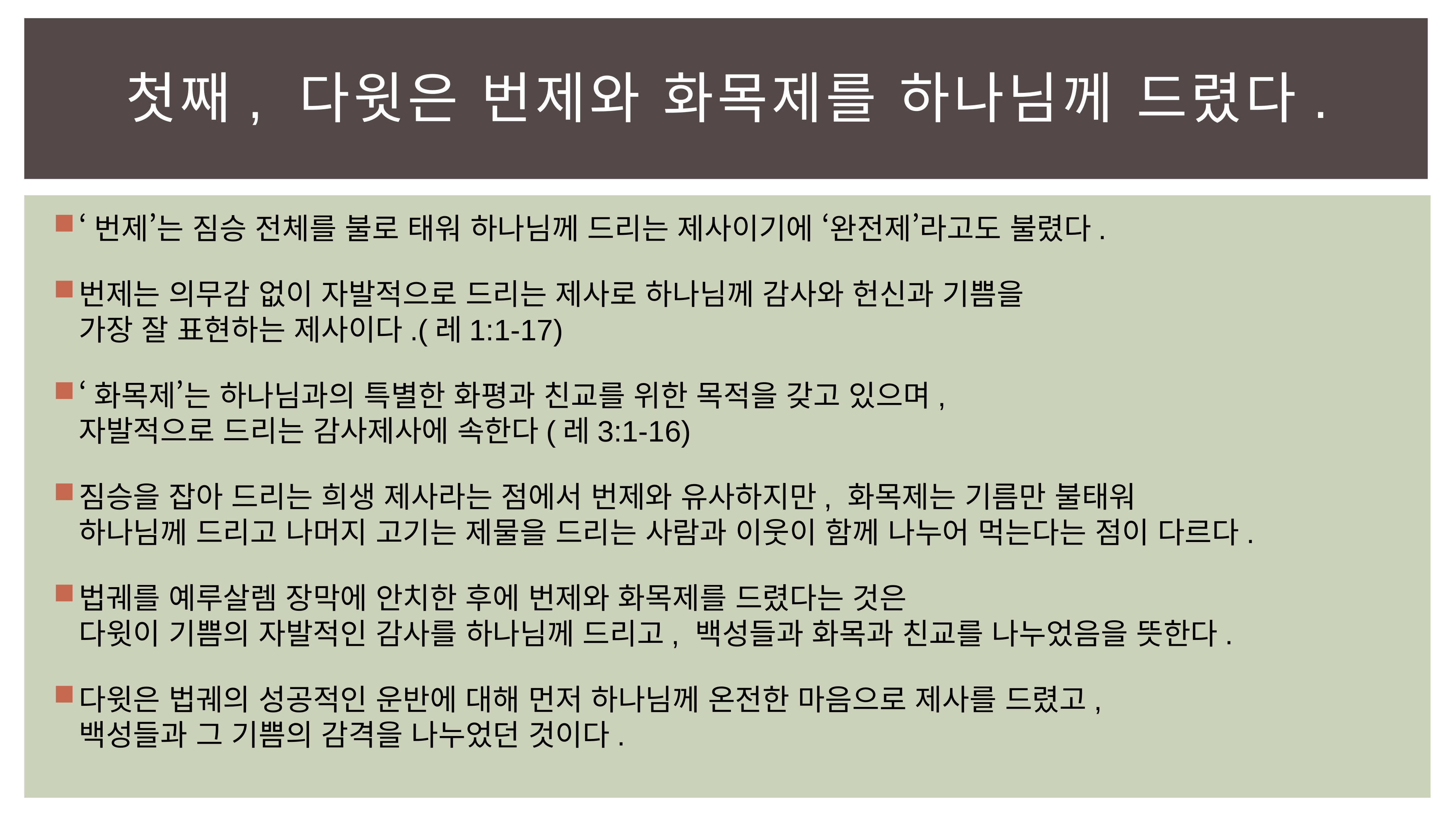

# 첫째, 다윗은 번제와 화목제를 하나님께 드렸다.

‘번제’는 짐승 전체를 불로 태워 하나님께 드리는 제사이기에 ‘완전제’라고도 불렸다.
번제는 의무감 없이 자발적으로 드리는 제사로 하나님께 감사와 헌신과 기쁨을
가장 잘 표현하는 제사이다.(레1:1-17)
‘화목제’는 하나님과의 특별한 화평과 친교를 위한 목적을 갖고 있으며,
자발적으로 드리는 감사제사에 속한다(레3:1-16)
짐승을 잡아 드리는 희생 제사라는 점에서 번제와 유사하지만, 화목제는 기름만 불태워
하나님께 드리고 나머지 고기는 제물을 드리는 사람과 이웃이 함께 나누어 먹는다는 점이 다르다.
법궤를 예루살렘 장막에 안치한 후에 번제와 화목제를 드렸다는 것은
다윗이 기쁨의 자발적인 감사를 하나님께 드리고, 백성들과 화목과 친교를 나누었음을 뜻한다.
다윗은 법궤의 성공적인 운반에 대해 먼저 하나님께 온전한 마음으로 제사를 드렸고,
백성들과 그 기쁨의 감격을 나누었던 것이다.